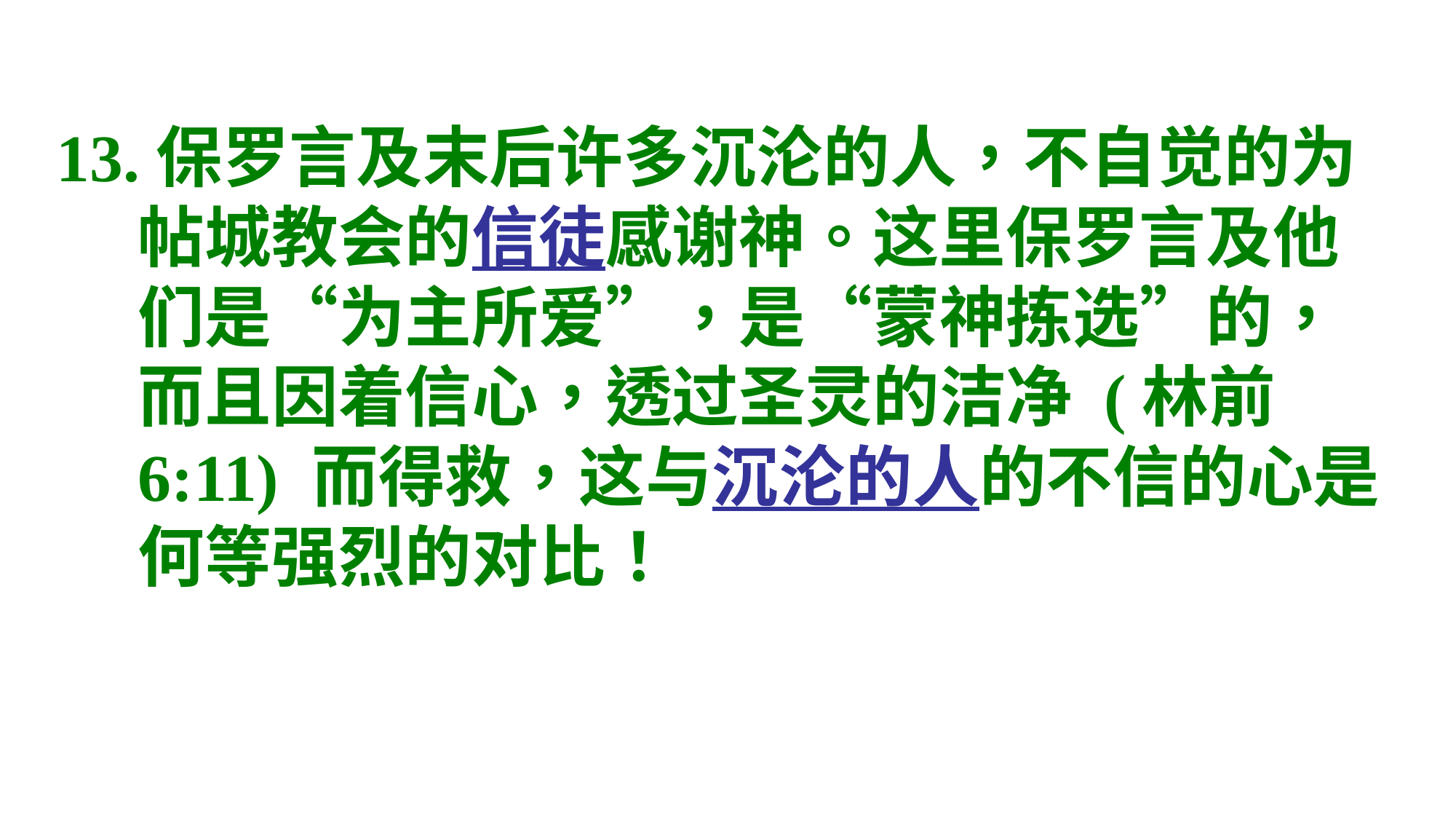

13.保罗言及末后许多沉沦的人，不自觉的为帖城教会的信徒感谢神。这里保罗言及他们是“为主所爱”，是“蒙神拣选”的，而且因着信心，透过圣灵的洁净 (林前6:11) 而得救，这与沉沦的人的不信的心是何等强烈的对比！